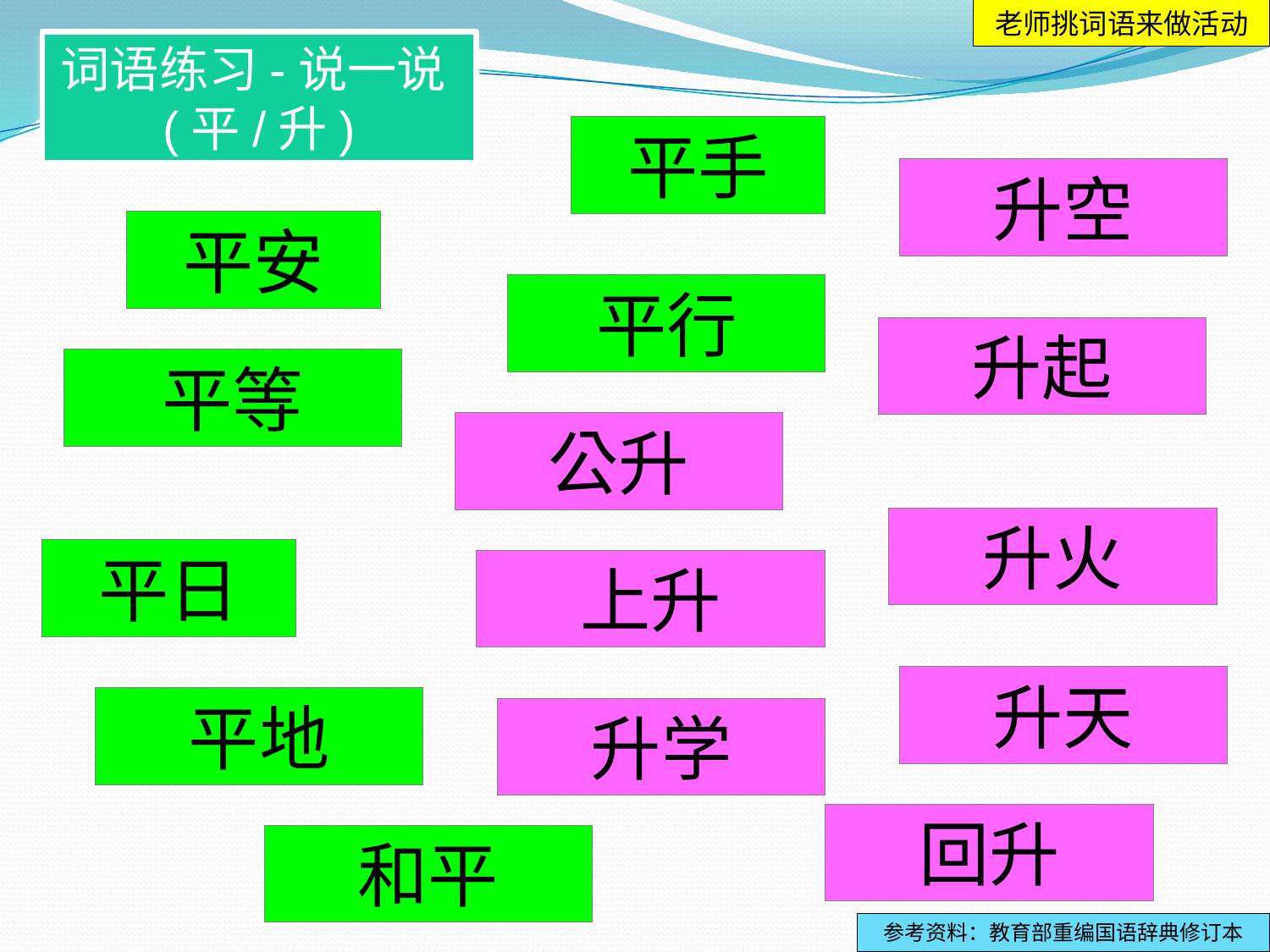

老师挑词语来做活动
词语练习-说一说(平/升)
平手
升空
平安
平行
升起
平等
公升
升火
平日
上升
升天
平地
升学
回升
和平
参考资料：教育部重编国语辞典修订本